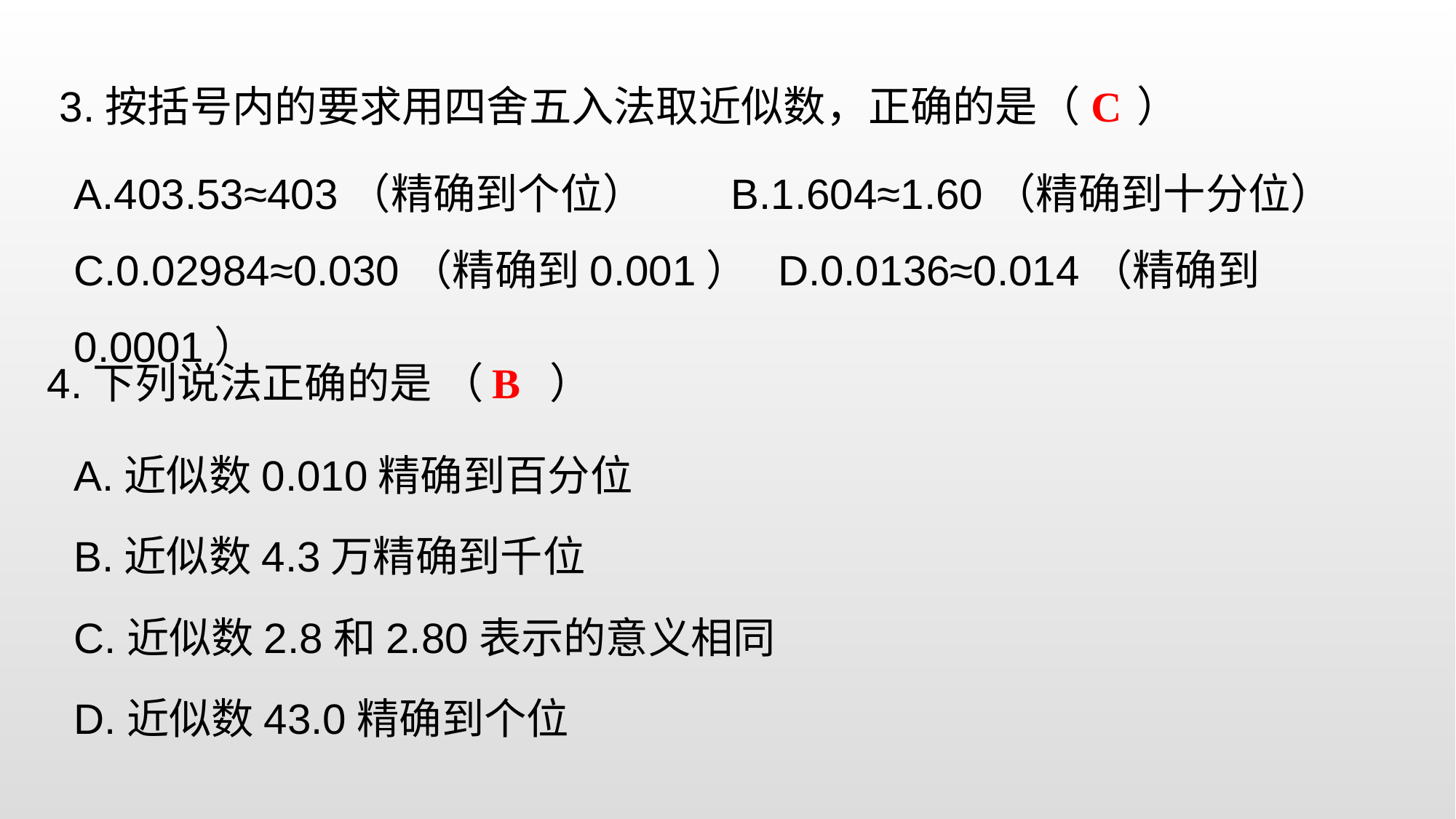

3.按括号内的要求用四舍五入法取近似数，正确的是（      ）
C
A.403.53≈403（精确到个位）        B.1.604≈1.60（精确到十分位）
C.0.02984≈0.030（精确到0.001）  D.0.0136≈0.014（精确到0.0001）
4.下列说法正确的是 （       ）
B
A.近似数0.010精确到百分位
B.近似数4.3万精确到千位
C.近似数2.8和2.80表示的意义相同
D.近似数43.0精确到个位